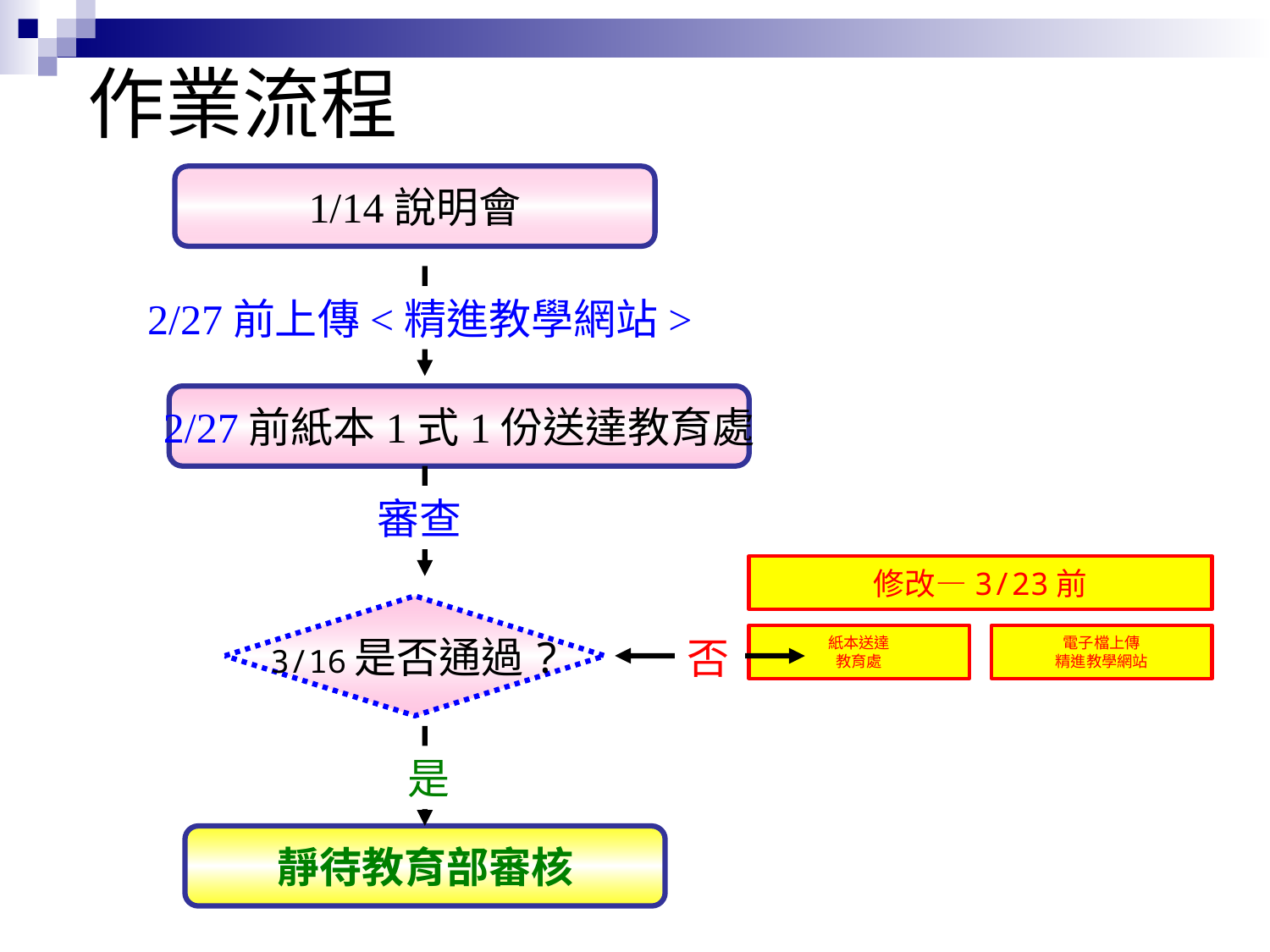

# 作業流程
1/14說明會

2/27前上傳<精進教學網站>
2/27前紙本1式1份送達教育處

審查
修改—3/23前
紙本送達
教育處
電子檔上傳
精進教學網站
3/16是否通過?
否

是
靜待教育部審核